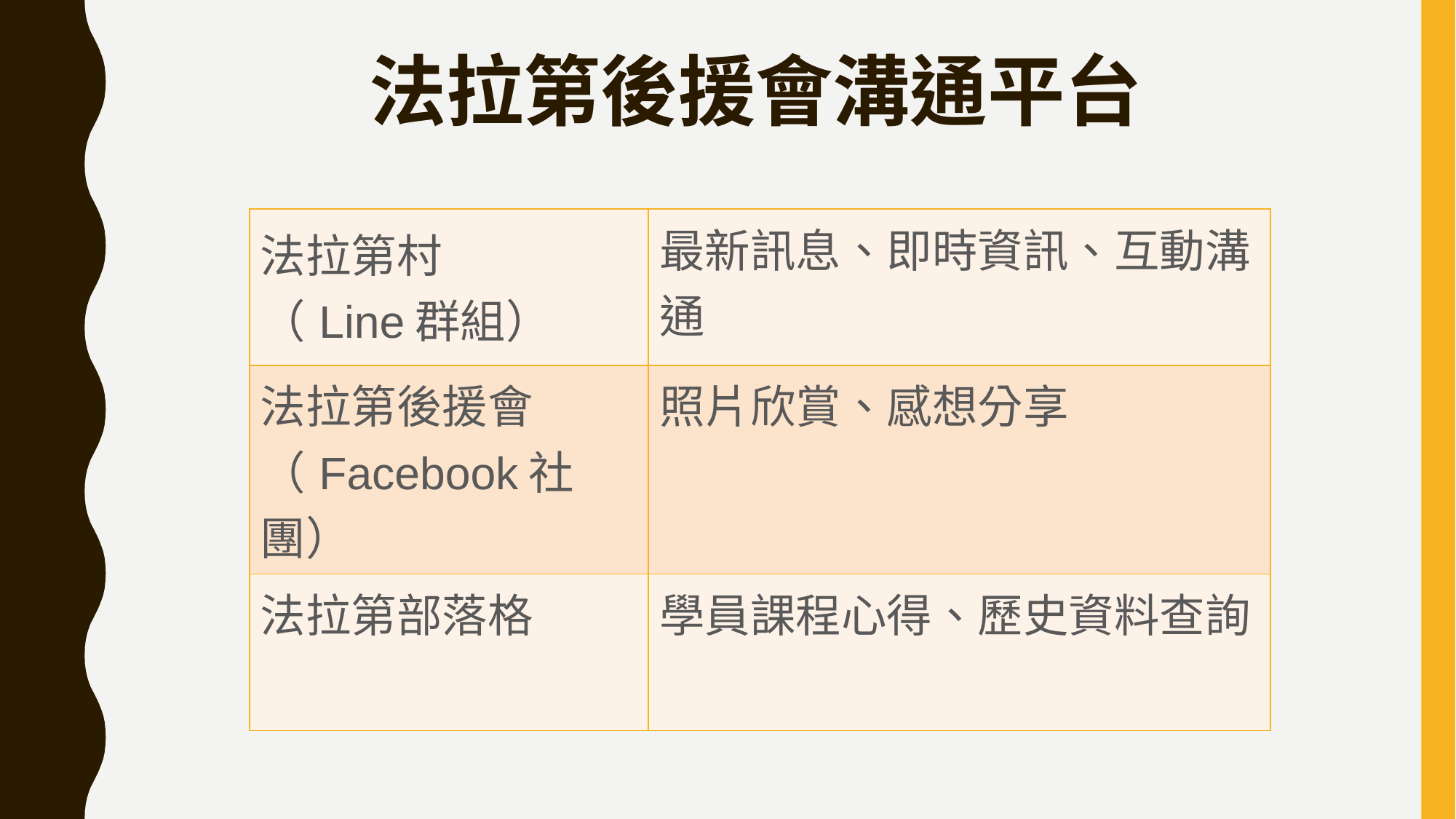

法拉第後援會溝通平台
| 法拉第村 （Line群組） | 最新訊息、即時資訊、互動溝通 |
| --- | --- |
| 法拉第後援會（Facebook社團） | 照片欣賞、感想分享 |
| 法拉第部落格 | 學員課程心得、歷史資料查詢 |